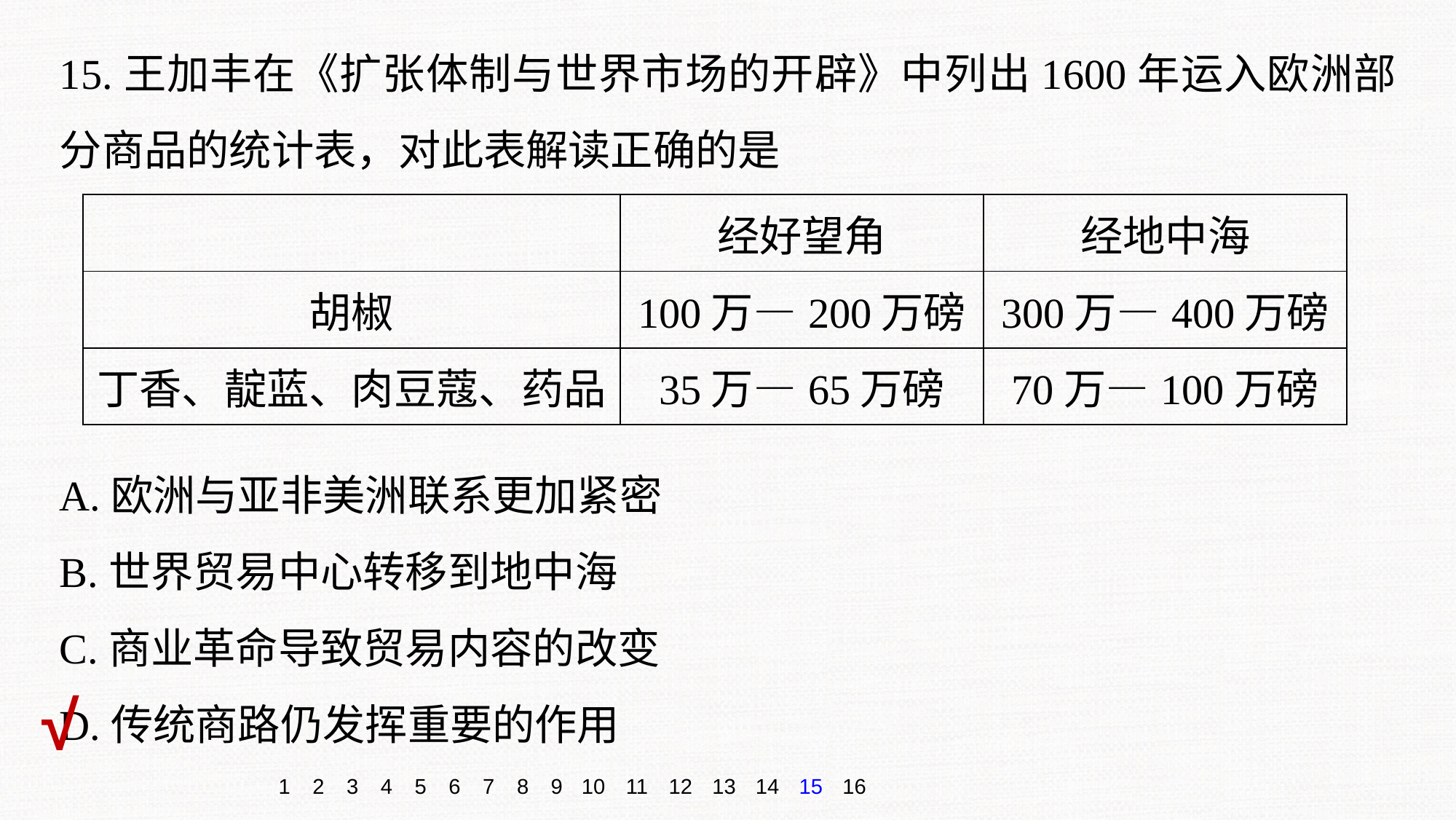

15.王加丰在《扩张体制与世界市场的开辟》中列出1600年运入欧洲部分商品的统计表，对此表解读正确的是
|  | 经好望角 | 经地中海 |
| --- | --- | --- |
| 胡椒 | 100万—200万磅 | 300万—400万磅 |
| 丁香、靛蓝、肉豆蔻、药品 | 35万—65万磅 | 70万—100万磅 |
A.欧洲与亚非美洲联系更加紧密
B.世界贸易中心转移到地中海
C.商业革命导致贸易内容的改变
D.传统商路仍发挥重要的作用
√
1
2
3
4
5
6
7
8
9
10
11
12
13
14
15
16